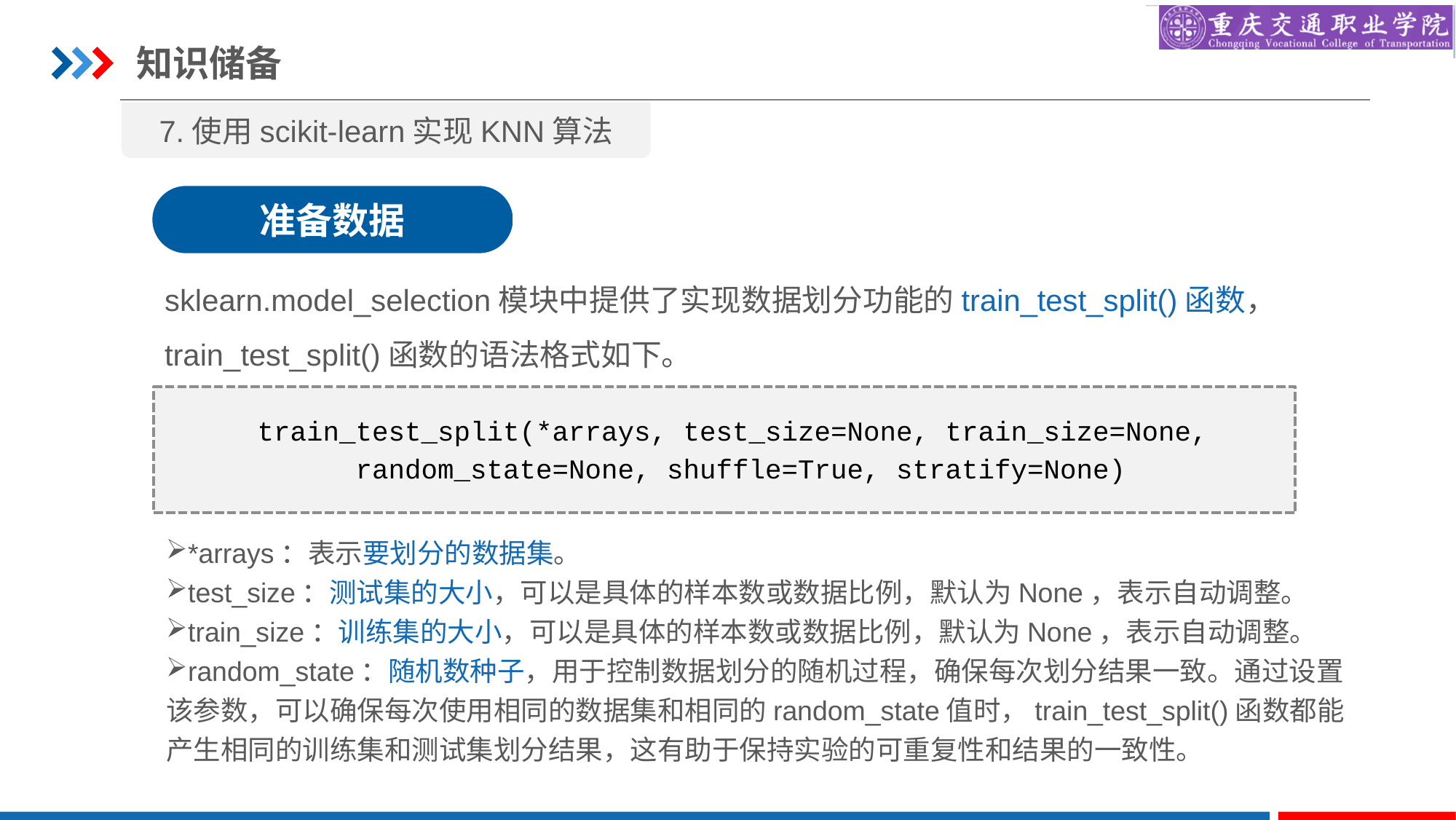

知识储备

7.使用scikit-learn实现KNN算法
准备数据
sklearn.model_selection模块中提供了实现数据划分功能的train_test_split()函数，train_test_split()函数的语法格式如下。

train_test_split(*arrays, test_size=None, train_size=None,
random_state=None, shuffle=True, stratify=None)
*arrays：表示要划分的数据集。
test_size：测试集的大小，可以是具体的样本数或数据比例，默认为None，表示自动调整。
train_size：训练集的大小，可以是具体的样本数或数据比例，默认为None，表示自动调整。
random_state：随机数种子，用于控制数据划分的随机过程，确保每次划分结果一致。通过设置该参数，可以确保每次使用相同的数据集和相同的random_state值时，train_test_split()函数都能产生相同的训练集和测试集划分结果，这有助于保持实验的可重复性和结果的一致性。